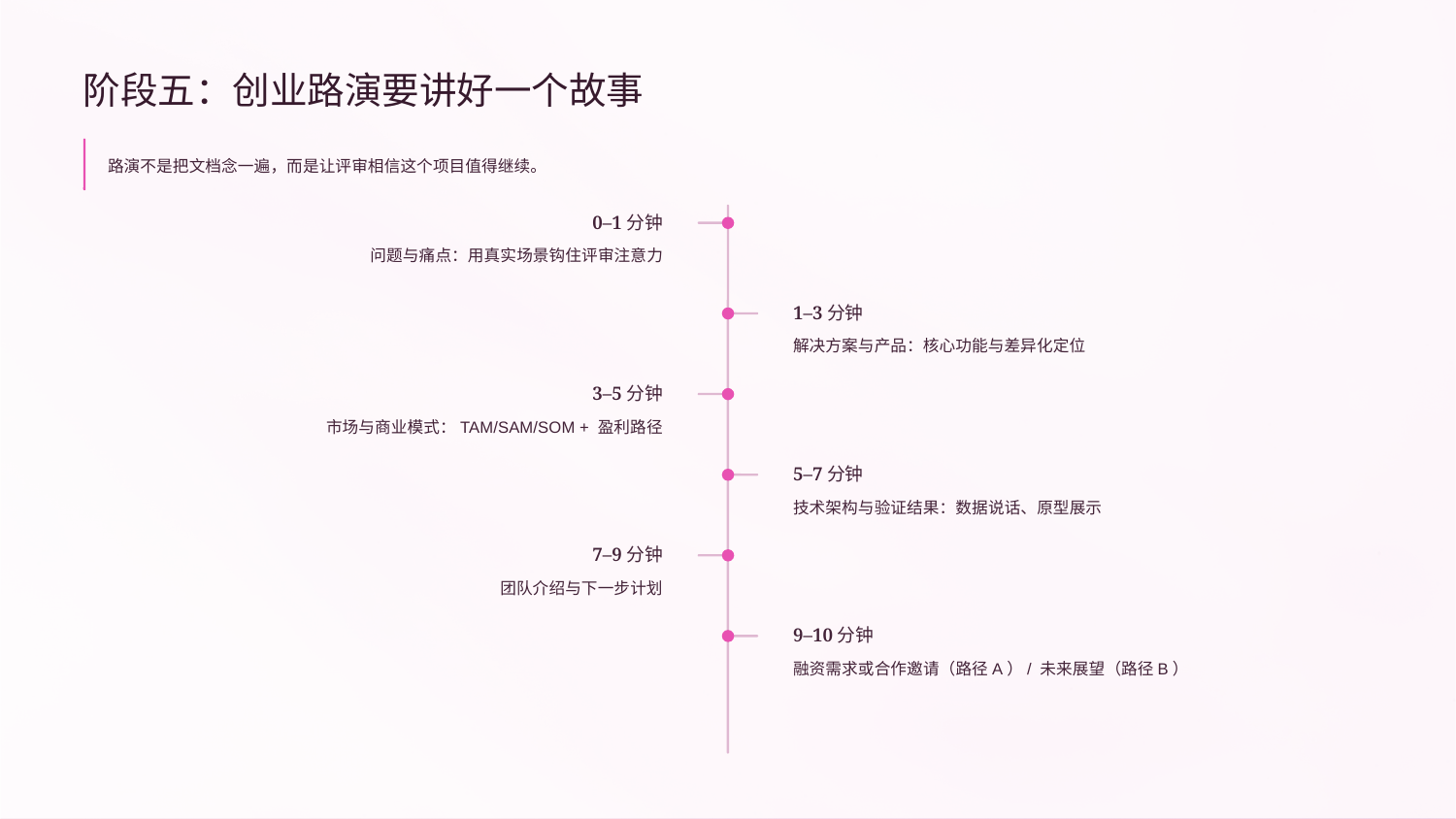

阶段五：创业路演要讲好一个故事

路演不是把文档念一遍，而是让评审相信这个项目值得继续。

0–1分钟

问题与痛点：用真实场景钩住评审注意力
1–3分钟

解决方案与产品：核心功能与差异化定位
3–5分钟

市场与商业模式：TAM/SAM/SOM + 盈利路径
5–7分钟

技术架构与验证结果：数据说话、原型展示
7–9分钟

团队介绍与下一步计划
9–10分钟

融资需求或合作邀请（路径A）/ 未来展望（路径B）